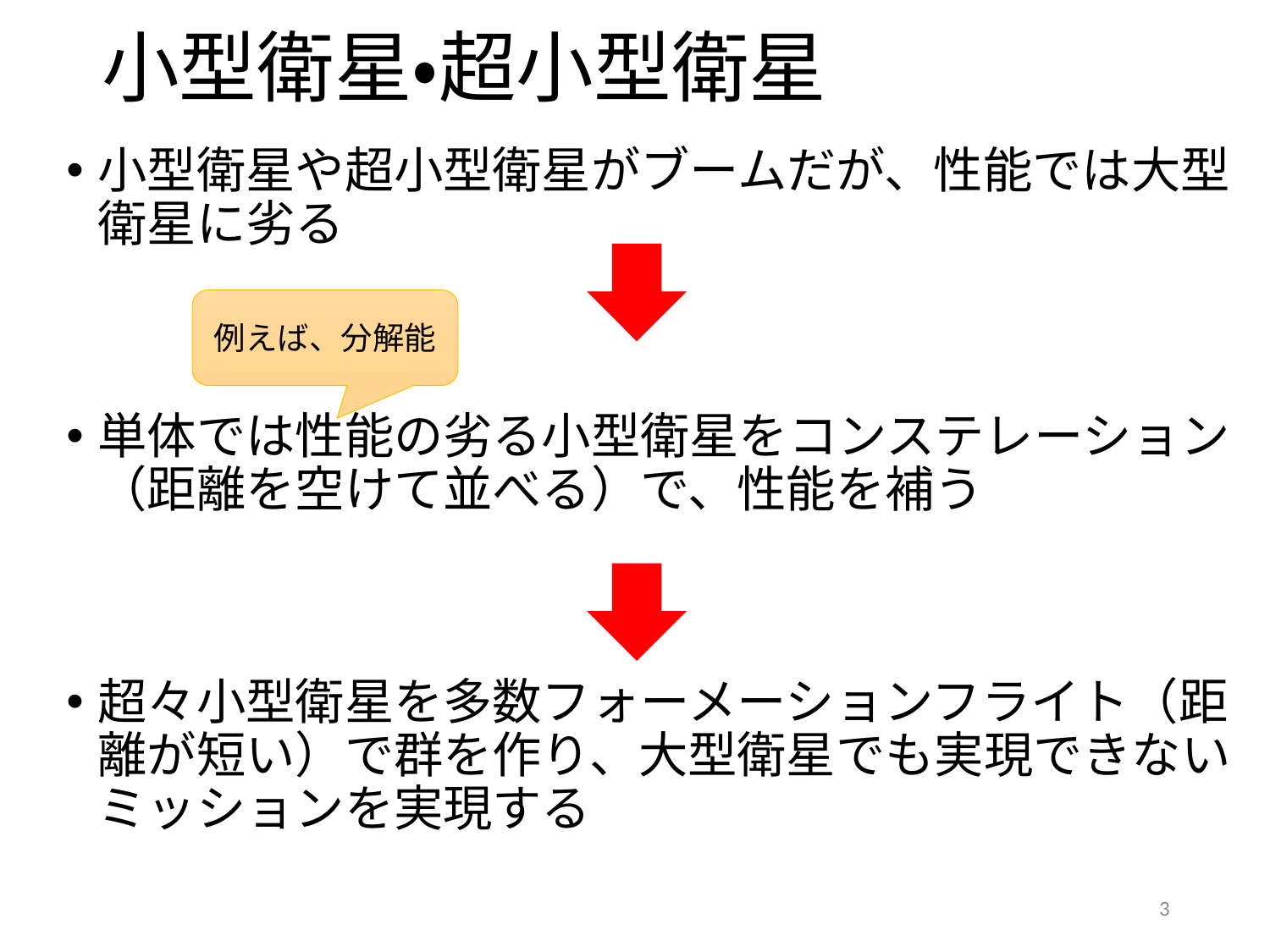

# 小型衛星・超小型衛星
小型衛星や超小型衛星がブームだが、性能では大型衛星に劣る

単体では性能の劣る小型衛星をコンステレーション（距離を空けて並べる）で、性能を補う

超々小型衛星を多数フォーメーションフライト（距離が短い）で群を作り、大型衛星でも実現できないミッションを実現する

例えば、分解能

3